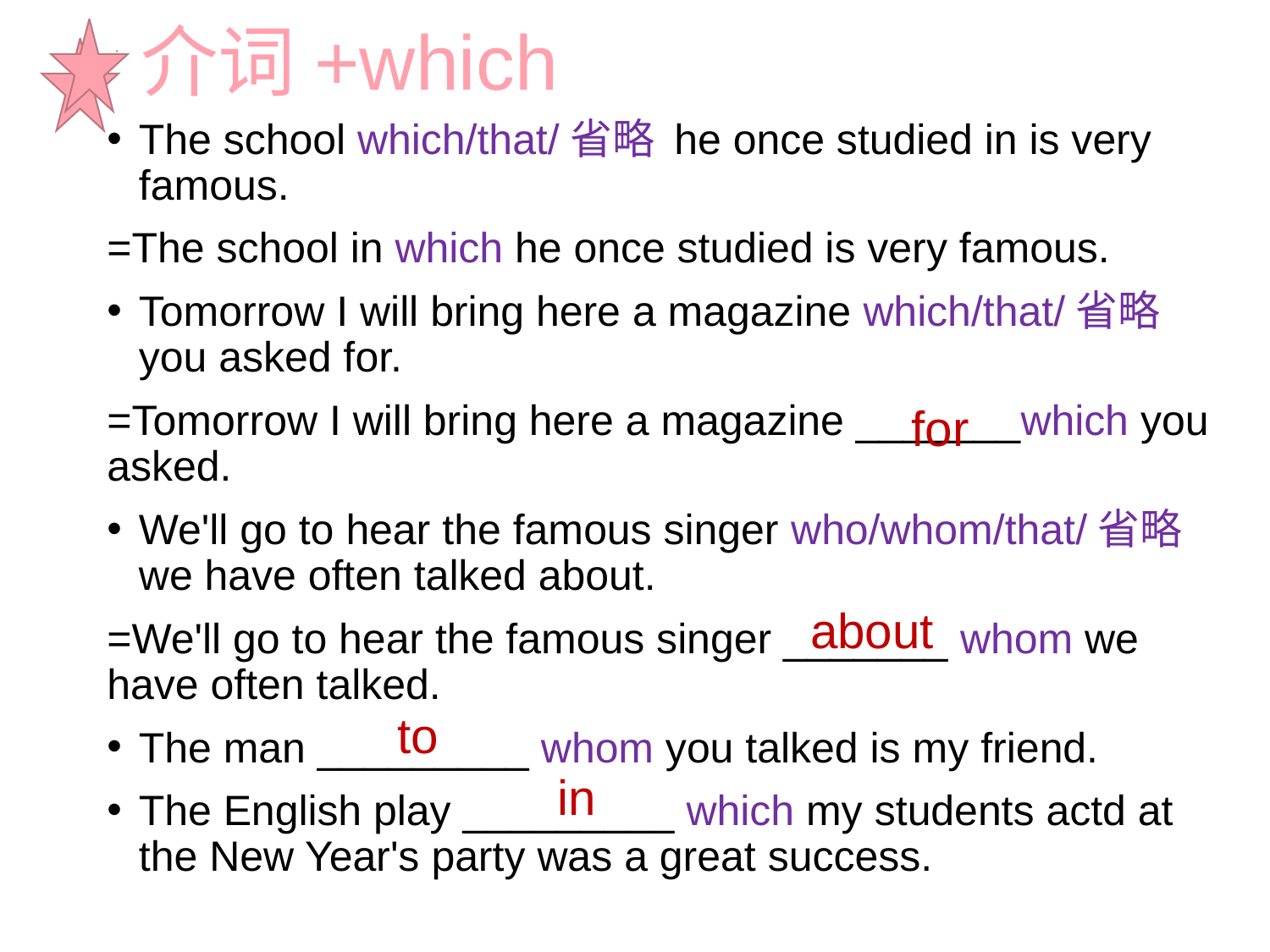

# 介词+which

The school which/that/省略 he once studied in is very famous.
=The school in which he once studied is very famous.
Tomorrow I will bring here a magazine which/that/省略 you asked for.
=Tomorrow I will bring here a magazine _______which you asked.
We'll go to hear the famous singer who/whom/that/省略 we have often talked about.
=We'll go to hear the famous singer _______ whom we have often talked.
The man _________ whom you talked is my friend.
The English play _________ which my students actd at the New Year's party was a great success.
for
about
to
in